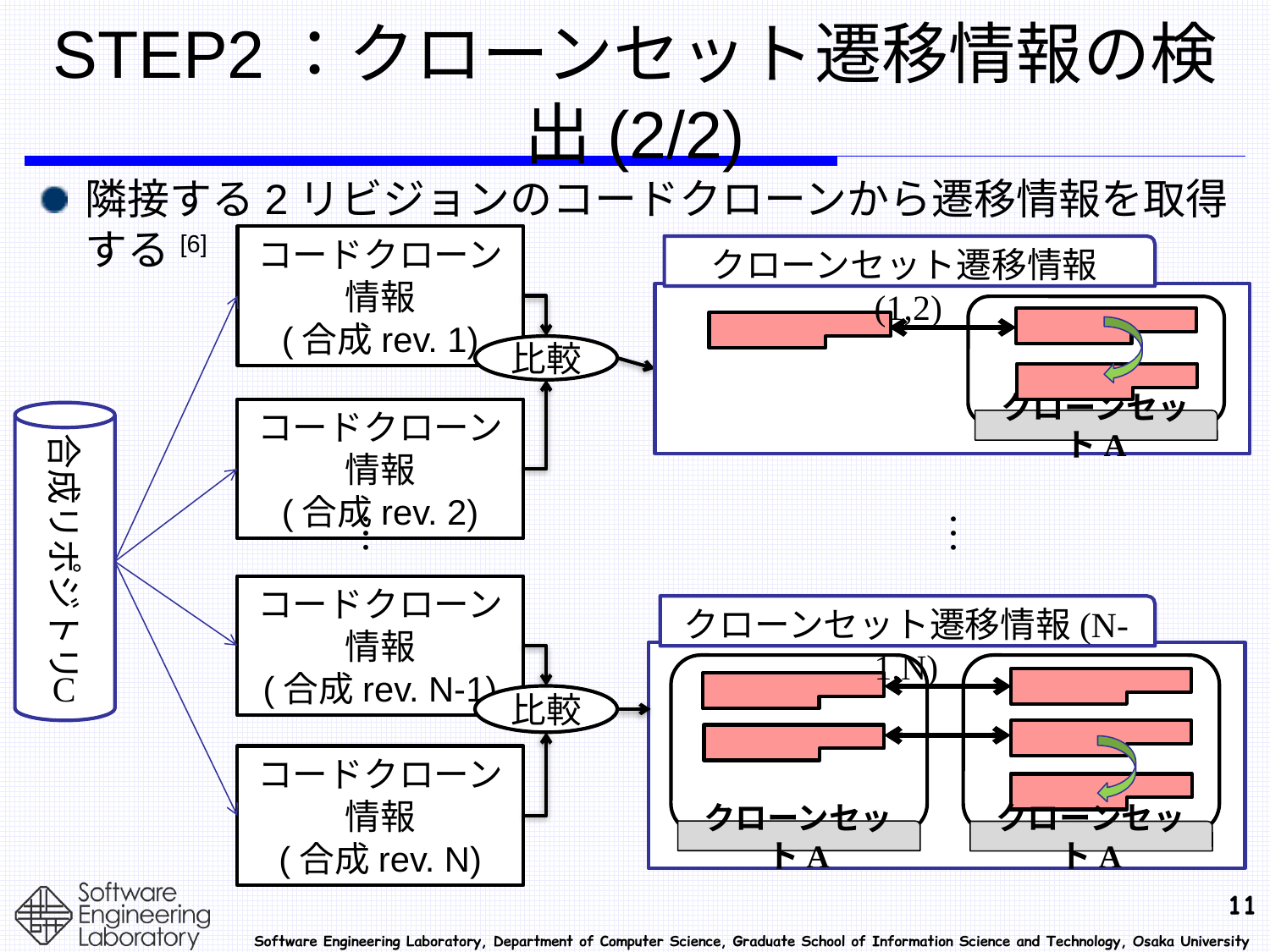

# STEP2：クローンセット遷移情報の検出(2/2)
隣接する2リビジョンのコードクローンから遷移情報を取得する[6]
コードクローン情報
(合成rev. 1)
クローンセット遷移情報(1,2)

クローンセットA

比較
コードクローン情報
(合成rev. 2)
合成リポジトリ
C
…
…
コードクローン情報
(合成rev. N-1)
クローンセット遷移情報(N-1,N)

クローンセットA
クローンセットA
比較

コードクローン情報
(合成rev. N)